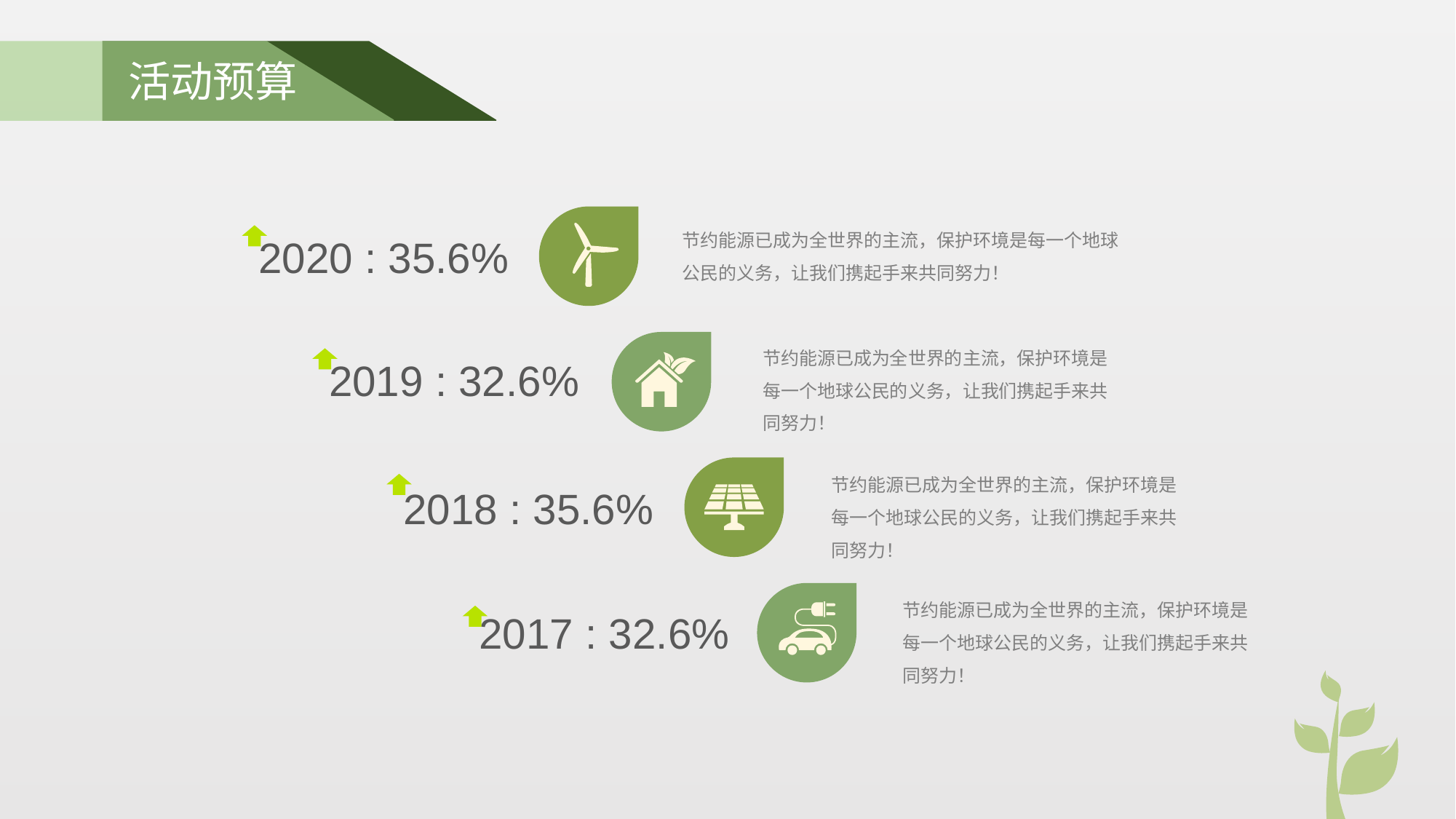

活动预算

节约能源已成为全世界的主流，保护环境是每一个地球公民的义务，让我们携起手来共同努力！
2020 : 35.6%

节约能源已成为全世界的主流，保护环境是每一个地球公民的义务，让我们携起手来共同努力！

2019 : 32.6%

节约能源已成为全世界的主流，保护环境是每一个地球公民的义务，让我们携起手来共同努力！

2018 : 35.6%
节约能源已成为全世界的主流，保护环境是每一个地球公民的义务，让我们携起手来共同努力！

2017 : 32.6%